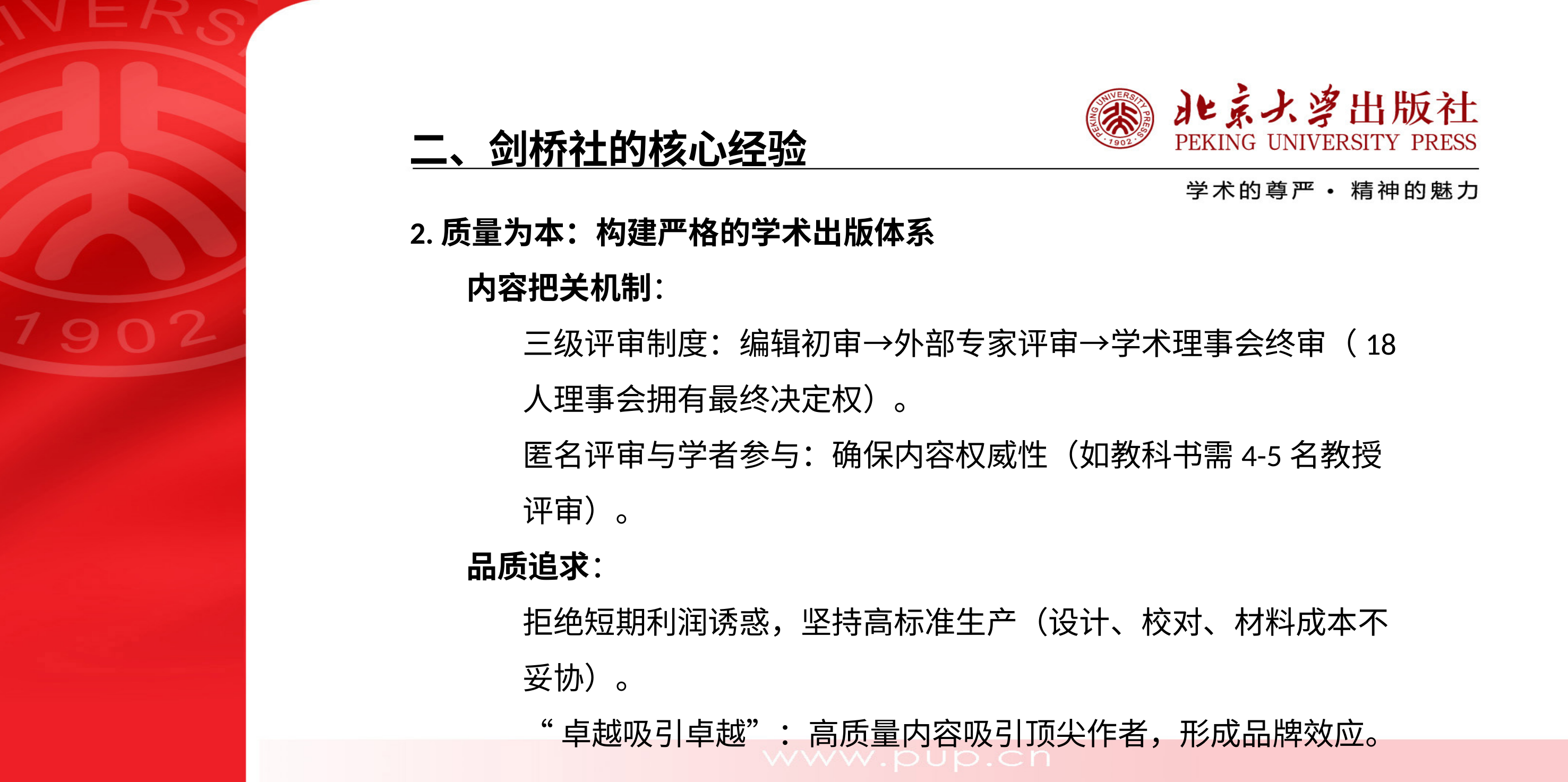

二、剑桥社的核心经验
2.质量为本：构建严格的学术出版体系
内容把关机制：
三级评审制度：编辑初审→外部专家评审→学术理事会终审（18人理事会拥有最终决定权）。
匿名评审与学者参与：确保内容权威性（如教科书需4-5名教授评审）。
品质追求：
拒绝短期利润诱惑，坚持高标准生产（设计、校对、材料成本不妥协）。
“卓越吸引卓越”：高质量内容吸引顶尖作者，形成品牌效应。